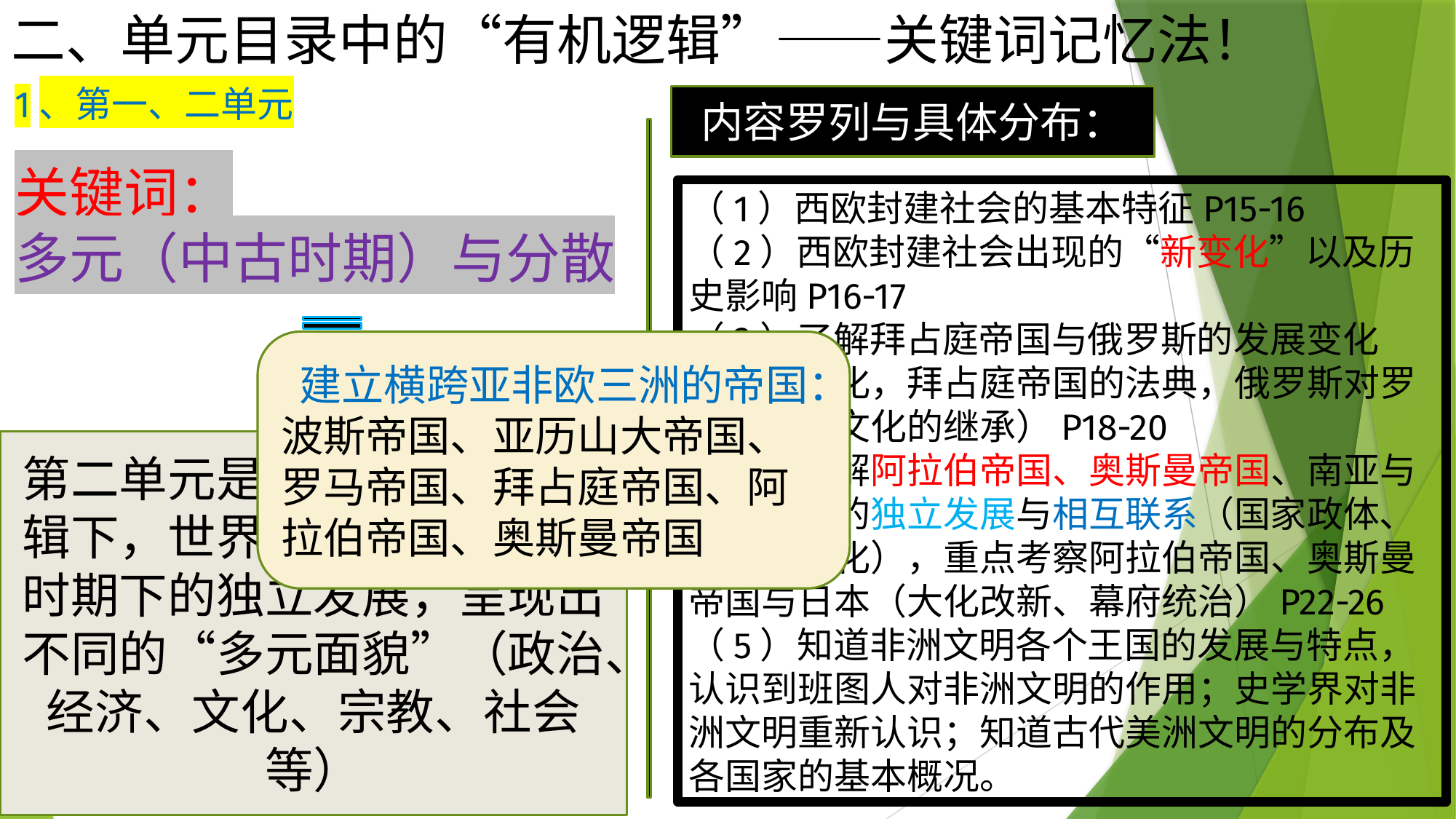

# 二、单元目录中的“有机逻辑”——关键词记忆法！
1、第一、二单元
内容罗列与具体分布：
关键词：
多元（中古时期）与分散
（1）西欧封建社会的基本特征P15-16
（2）西欧封建社会出现的“新变化”以及历史影响P16-17
（3）了解拜占庭帝国与俄罗斯的发展变化（疆域变化，拜占庭帝国的法典，俄罗斯对罗马制度、文化的继承）P18-20
（4）了解阿拉伯帝国、奥斯曼帝国、南亚与东亚国家的独立发展与相互联系（国家政体、经济、文化），重点考察阿拉伯帝国、奥斯曼帝国与日本（大化改新、幕府统治）P22-26
（5）知道非洲文明各个王国的发展与特点，认识到班图人对非洲文明的作用；史学界对非洲文明重新认识；知道古代美洲文明的分布及各国家的基本概况。

建立横跨亚非欧三洲的帝国：
波斯帝国、亚历山大帝国、罗马帝国、拜占庭帝国、阿拉伯帝国、奥斯曼帝国
第二单元是在第一单元的逻辑下，世界不同文明在中古时期下的独立发展，呈现出不同的“多元面貌”（政治、经济、文化、宗教、社会等）